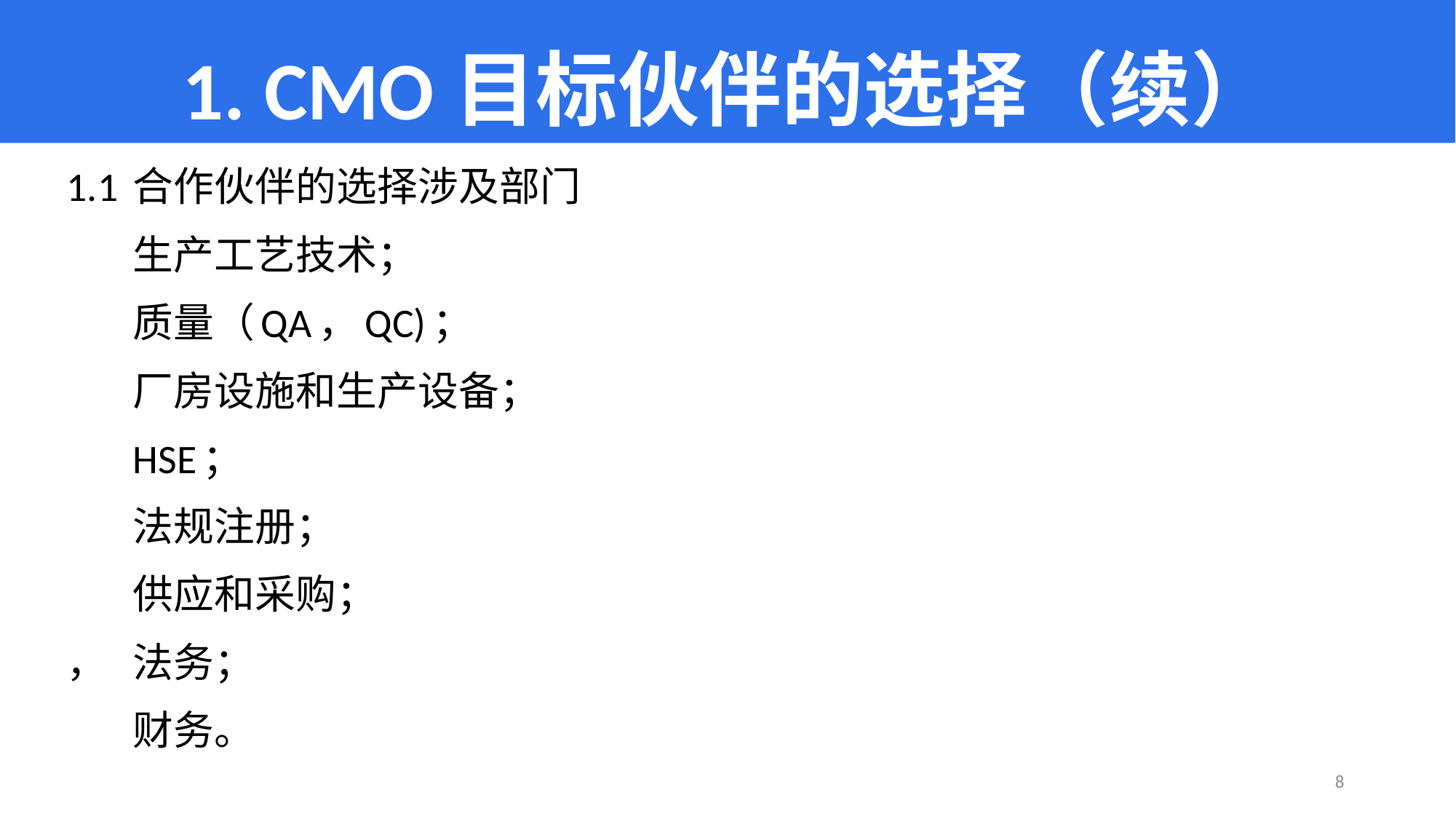

# 1. CMO目标伙伴的选择（续）
1.1	合作伙伴的选择涉及部门
		生产工艺技术；
		质量（QA，QC)；
		厂房设施和生产设备；
		HSE；
		法规注册；
		供应和采购；
，		法务；
		财务。

8